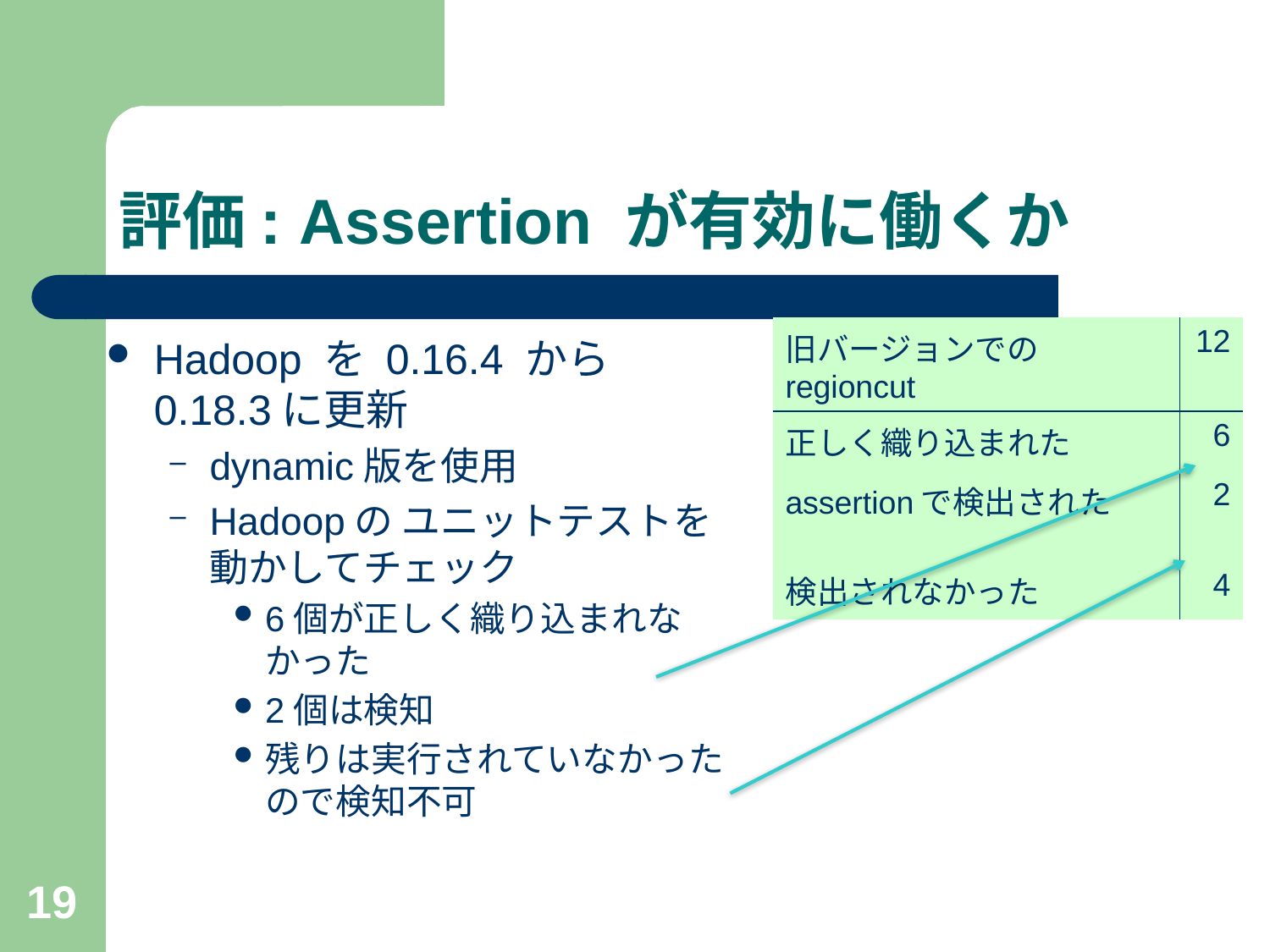

# 評価: Assertion が有効に働くか
| 旧バージョンでのregioncut | 12 |
| --- | --- |
| 正しく織り込まれた | 6 |
| assertionで検出された | 2 |
| 検出されなかった | 4 |
Hadoop を 0.16.4 から 0.18.3に更新
dynamic版を使用
Hadoopの ユニットテストを動かしてチェック
6個が正しく織り込まれなかった
2個は検知
残りは実行されていなかったので検知不可
19